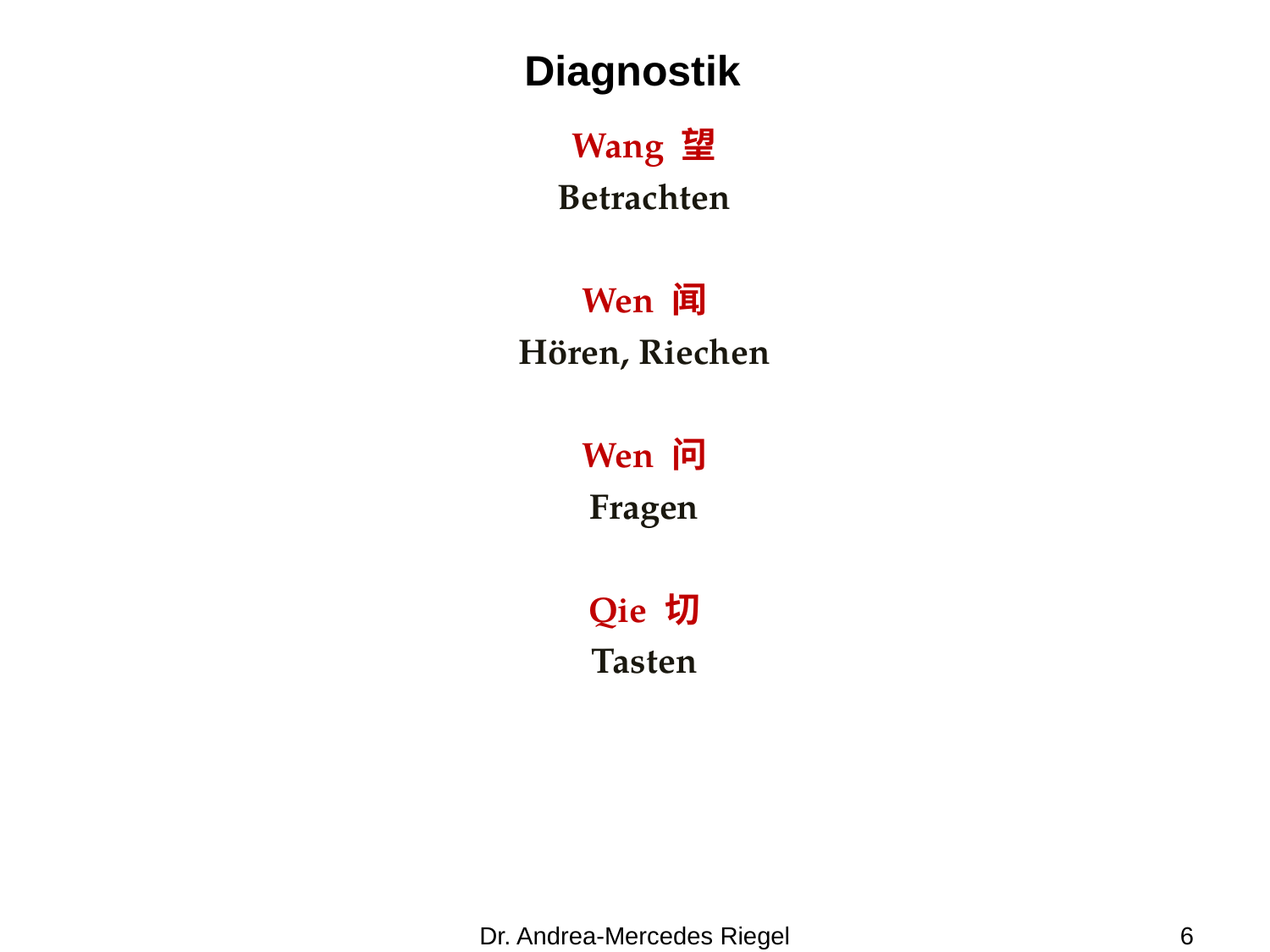

# Diagnostik
Wang 望
Betrachten

Wen 闻
Hören, Riechen

Wen 问
Fragen

Qie 切
Tasten

Dr. Andrea-Mercedes Riegel
6